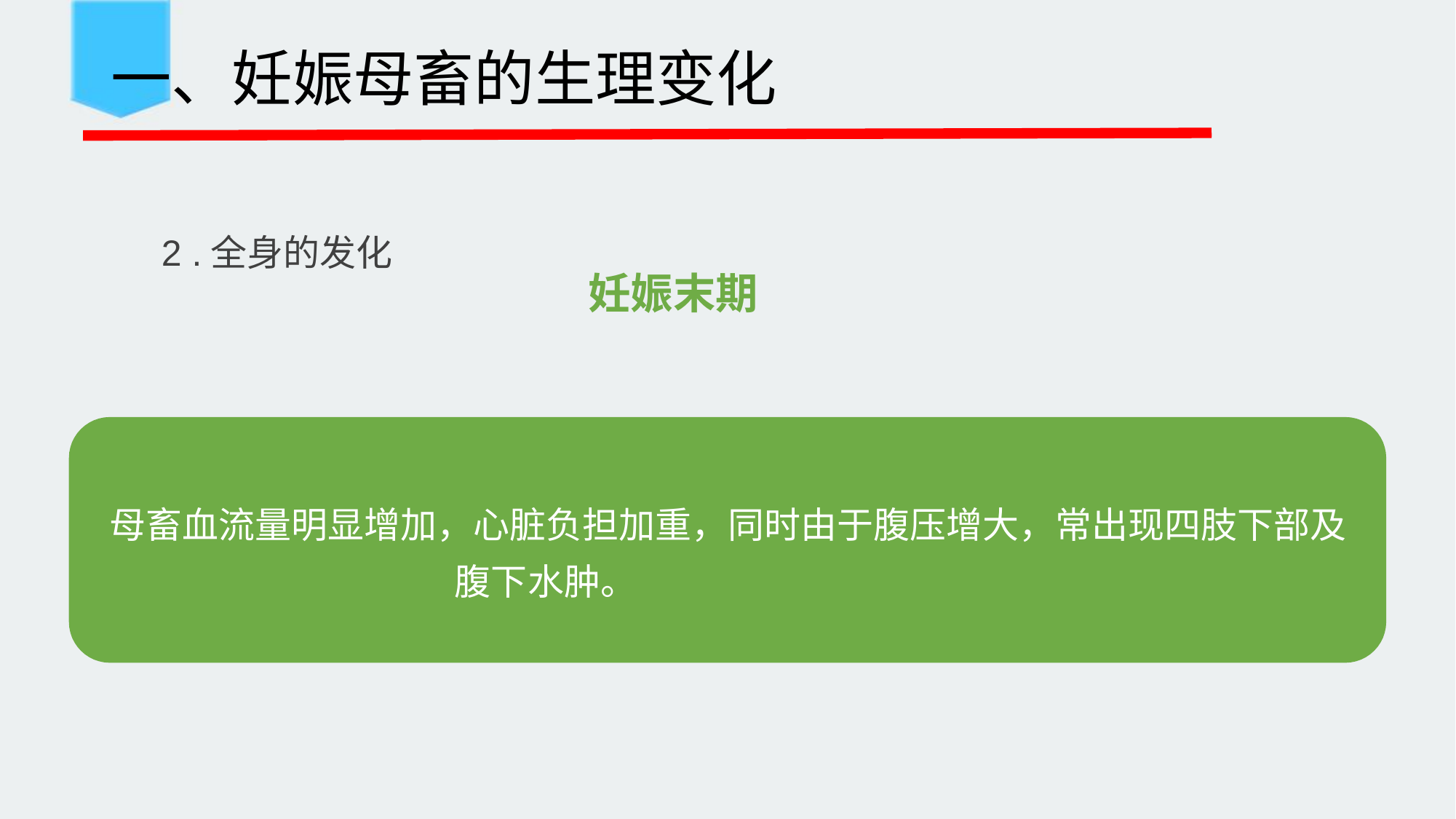

一、妊娠母畜的生理变化
2 .全身的发化
妊娠末期

母畜血流量明显增加，心脏负担加重，同时由于腹压增大，常出现四肢下部及腹下水肿。